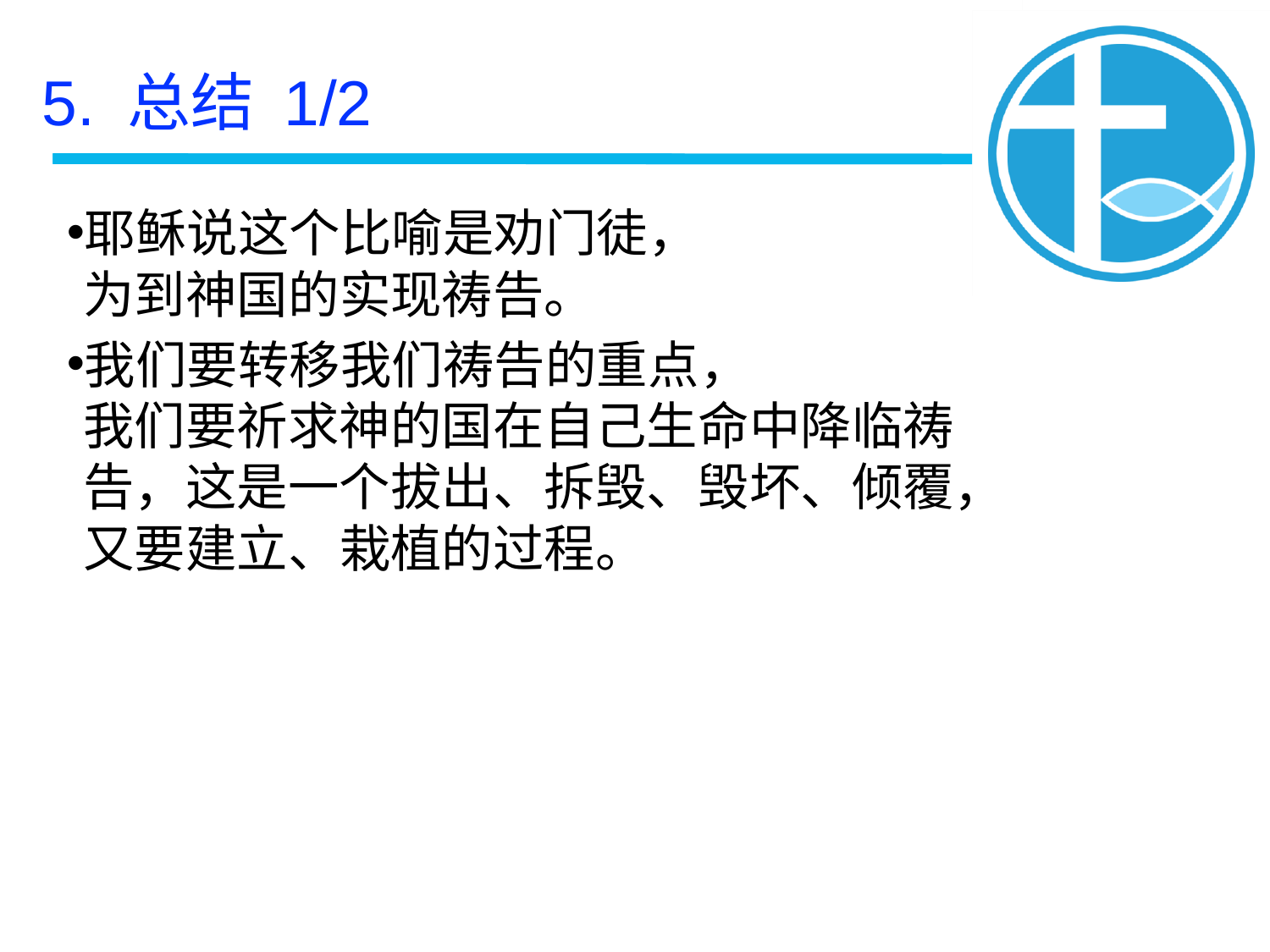

5. 总结 1/2
耶稣说这个比喻是劝门徒，
为到神国的实现祷告。
我们要转移我们祷告的重点，
我们要祈求神的国在自己生命中降临祷告，这是一个拔出、拆毁、毁坏、倾覆，又要建立、栽植的过程。